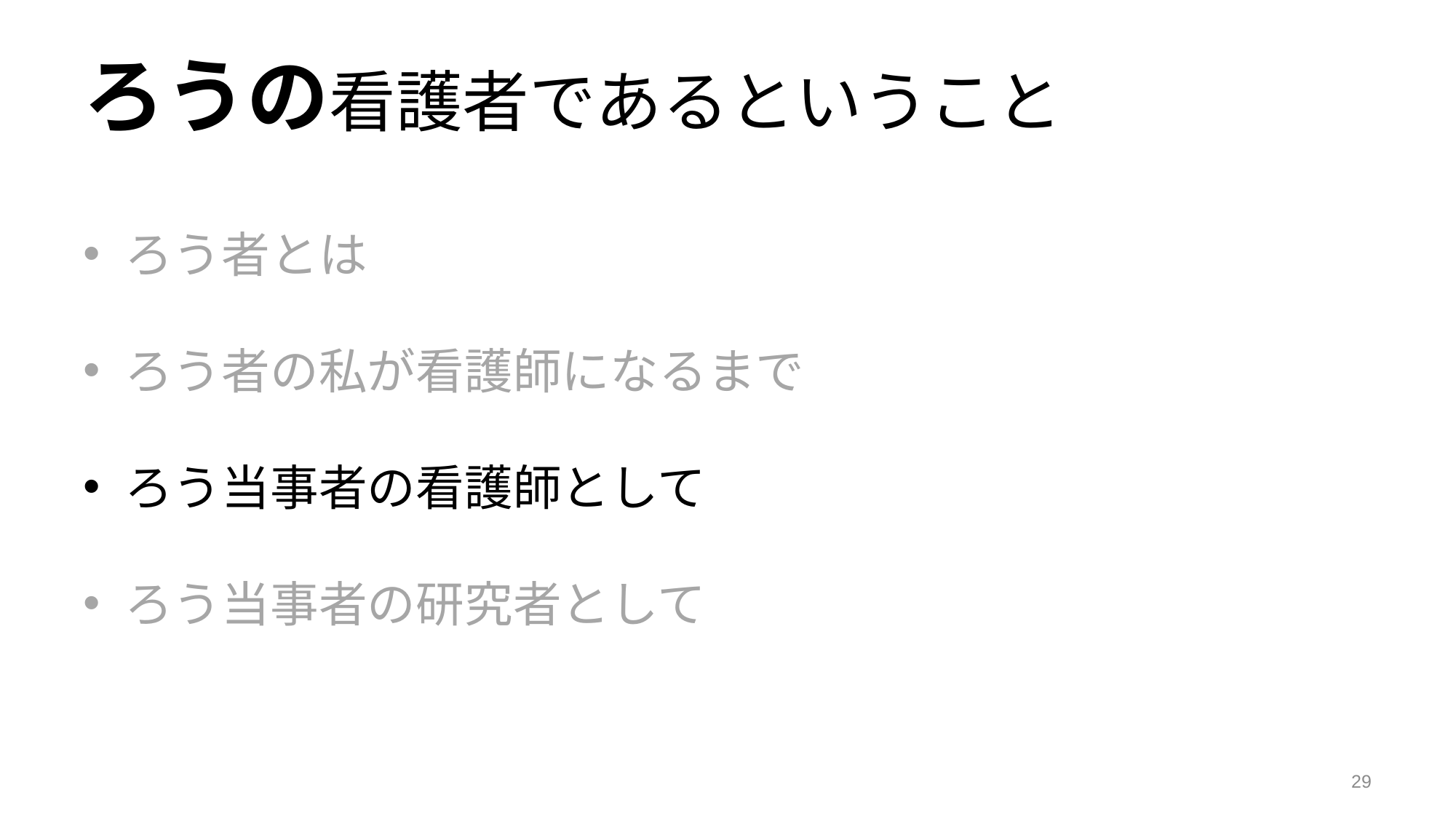

# ろうの看護者であるということ
ろう者とは

ろう者の私が看護師になるまで

ろう当事者の看護師として

ろう当事者の研究者として

29